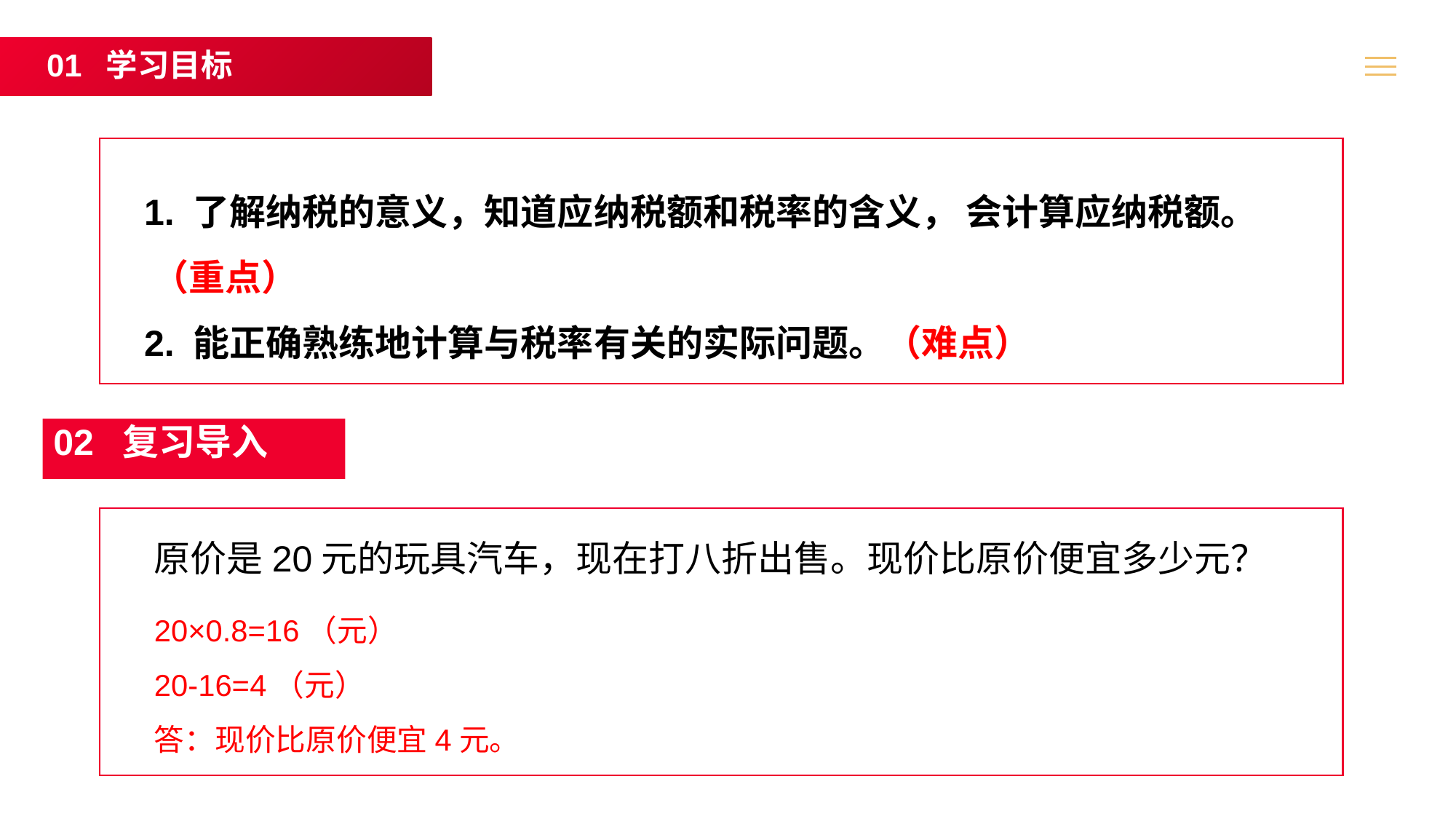

01  学习目标

1. 了解纳税的意义，知道应纳税额和税率的含义， 会计算应纳税额。   （重点）
2. 能正确熟练地计算与税率有关的实际问题。（难点）
02  复习导入

原价是20元的玩具汽车，现在打八折出售。现价比原价便宜多少元？
20×0.8=16（元）
20-16=4（元）
答：现价比原价便宜4元。